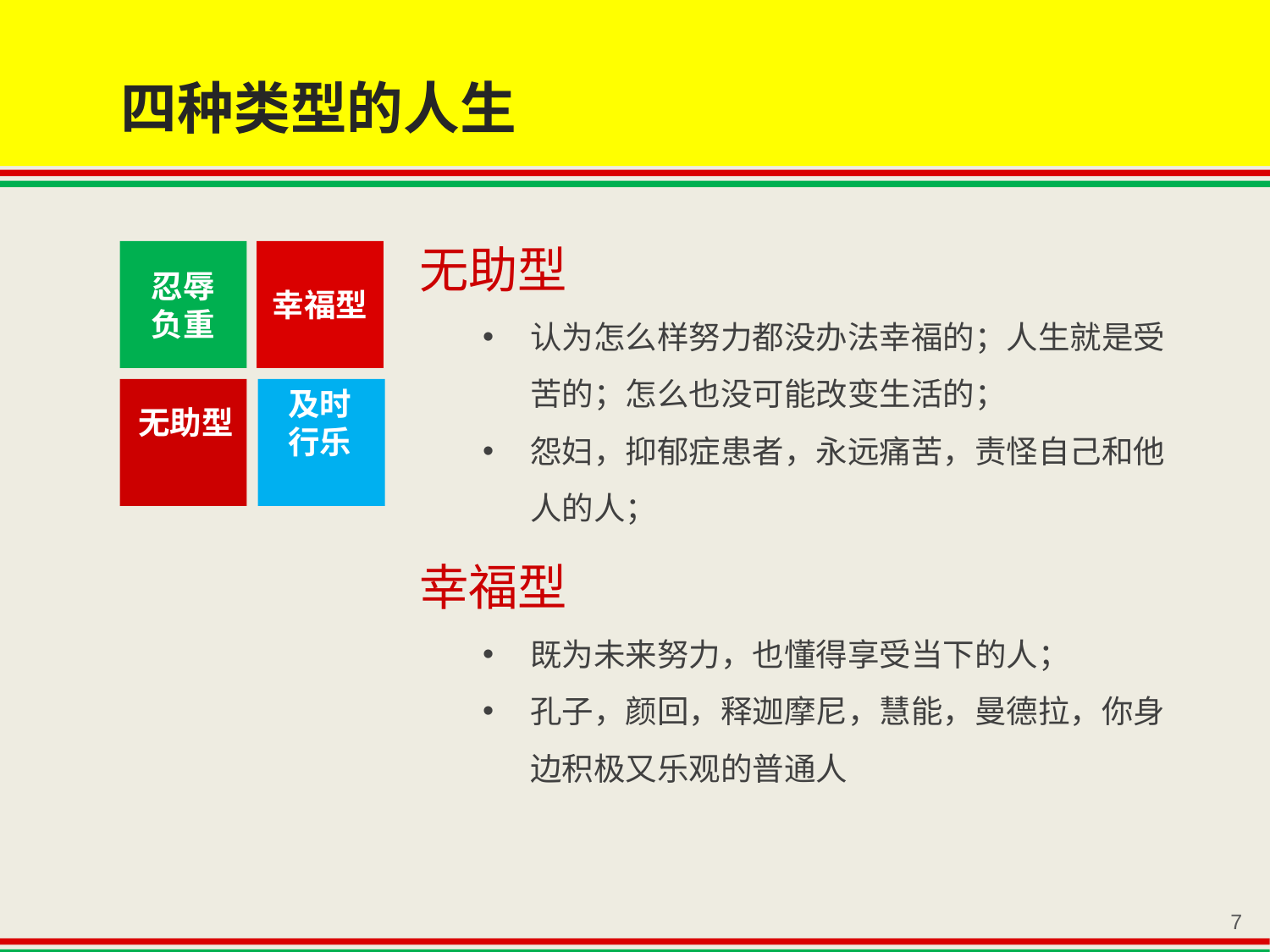

四种类型的人生

无助型
认为怎么样努力都没办法幸福的；人生就是受苦的；怎么也没可能改变生活的；
怨妇，抑郁症患者，永远痛苦，责怪自己和他人的人；
幸福型
既为未来努力，也懂得享受当下的人；
孔子，颜回，释迦摩尼，慧能，曼德拉，你身边积极又乐观的普通人
忍辱
负重
幸福型

及时
行乐
无助型
7